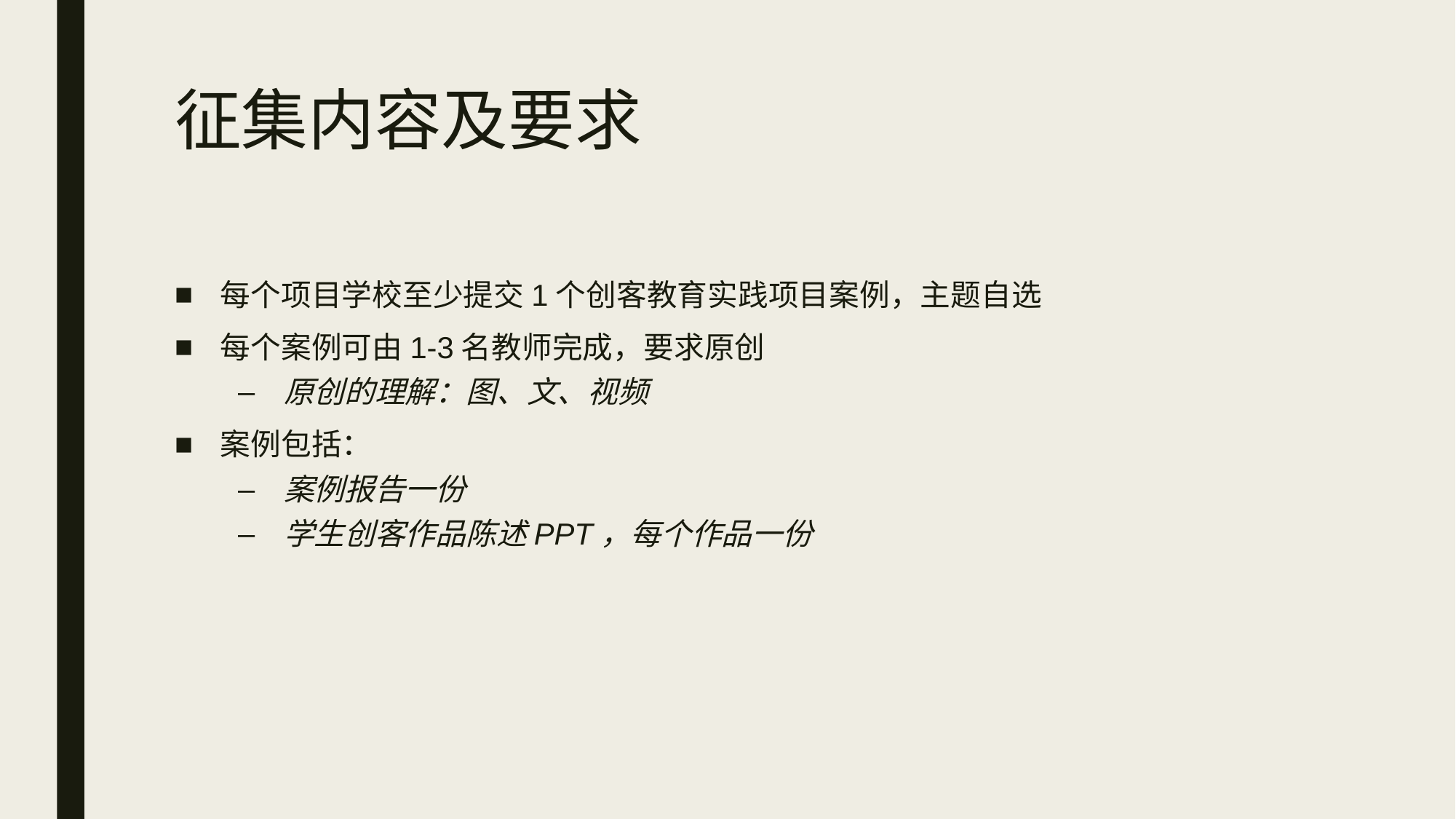

# 征集内容及要求
每个项目学校至少提交1个创客教育实践项目案例，主题自选
每个案例可由1-3名教师完成，要求原创
原创的理解：图、文、视频
案例包括：
案例报告一份
学生创客作品陈述PPT，每个作品一份